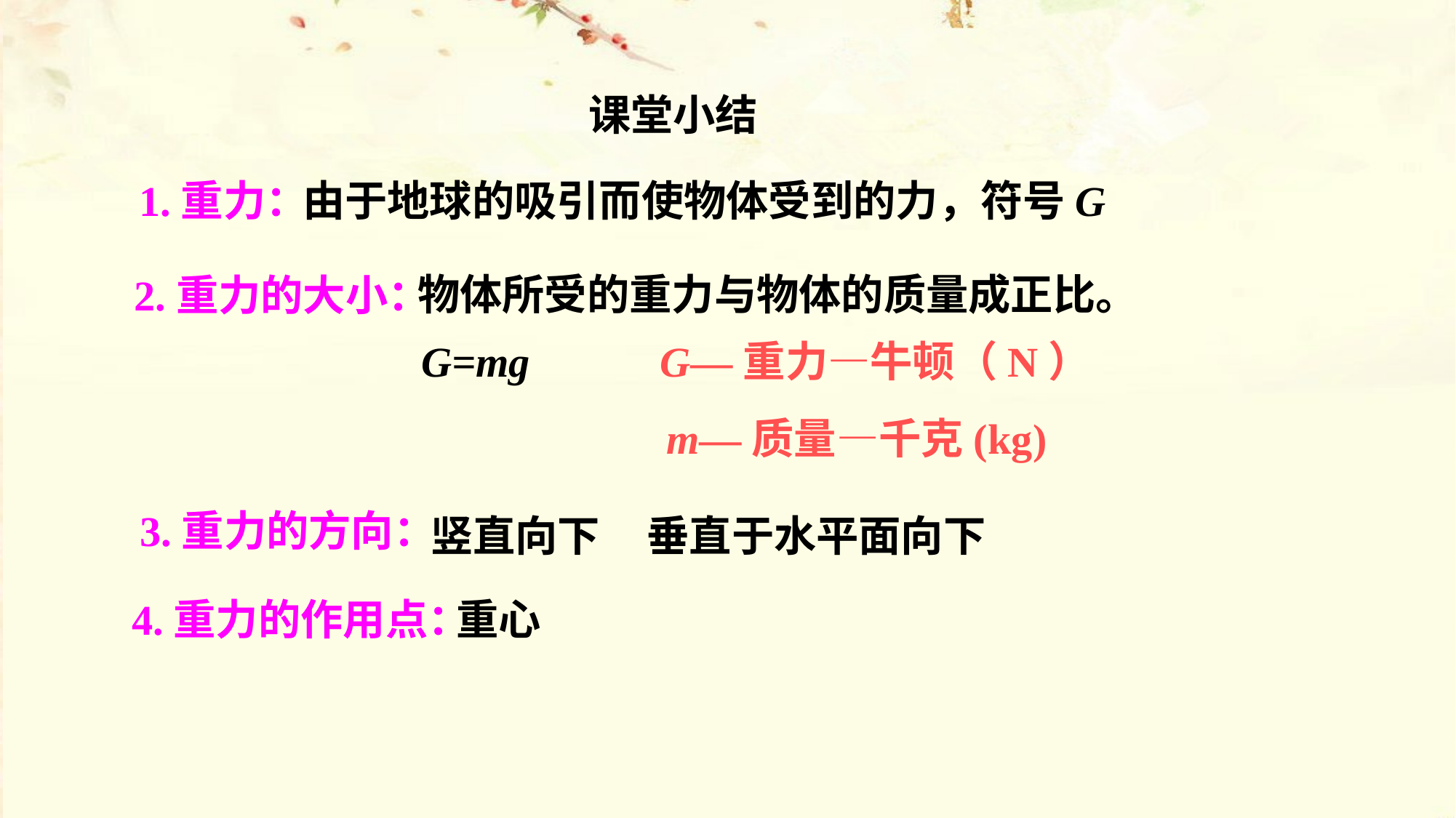

课堂小结
1.重力：
由于地球的吸引而使物体受到的力，符号G
物体所受的重力与物体的质量成正比。
2.重力的大小：
G—重力—牛顿（N）
G=mg
m—质量—千克(kg)
3.重力的方向：
竖直向下
垂直于水平面向下
4.重力的作用点：
重心